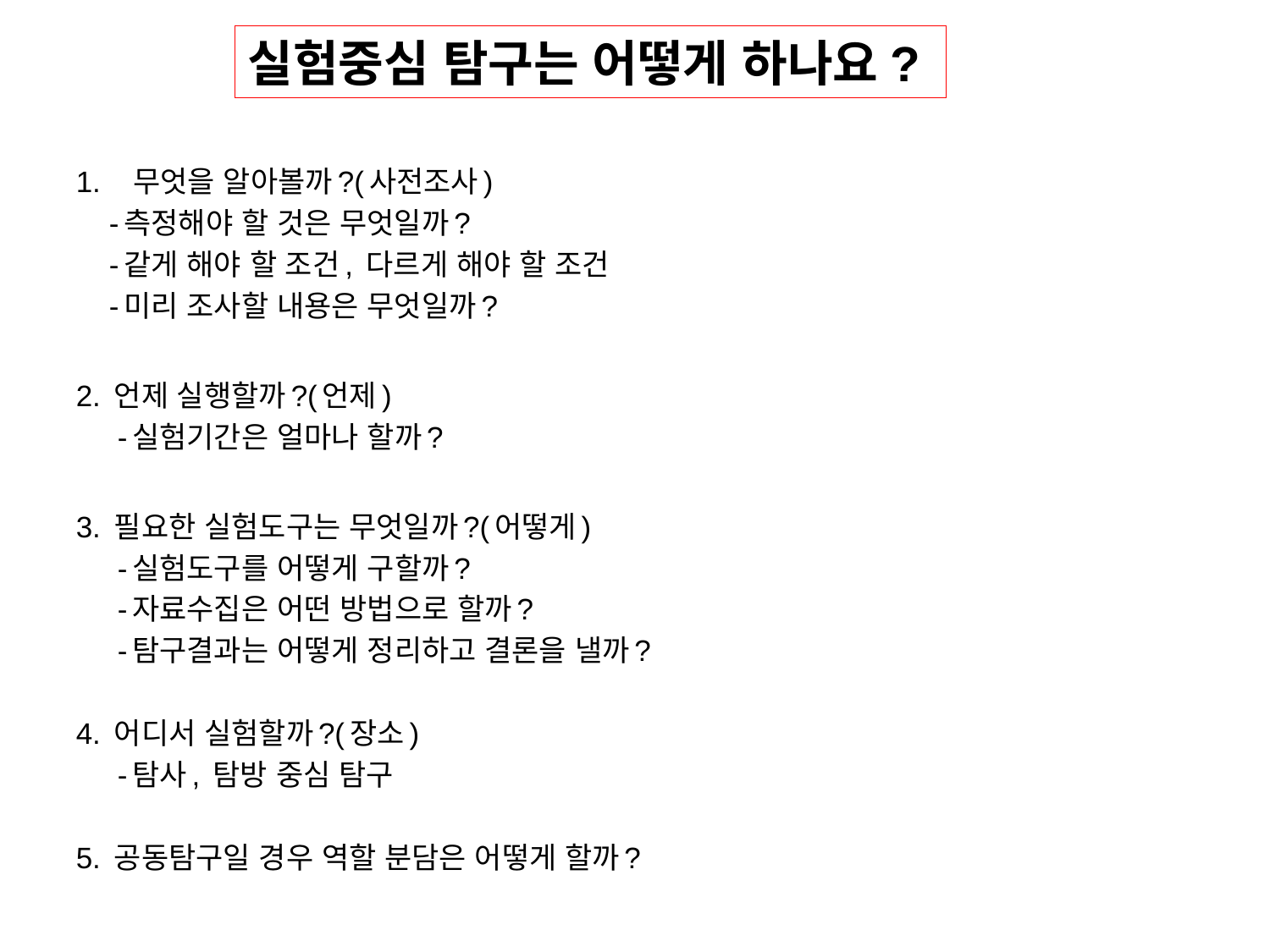

무엇을 알아볼까?(사전조사)
    -측정해야 할 것은 무엇일까?
    -같게 해야 할 조건, 다르게 해야 할 조건
    -미리 조사할 내용은 무엇일까?

2. 언제 실행할까?(언제)
     -실험기간은 얼마나 할까?

3. 필요한 실험도구는 무엇일까?(어떻게)
     -실험도구를 어떻게 구할까?
     -자료수집은 어떤 방법으로 할까?
     -탐구결과는 어떻게 정리하고 결론을 낼까?

4. 어디서 실험할까?(장소)
     -탐사, 탐방 중심 탐구

5. 공동탐구일 경우 역할 분담은 어떻게 할까?

실험중심 탐구는 어떻게 하나요?